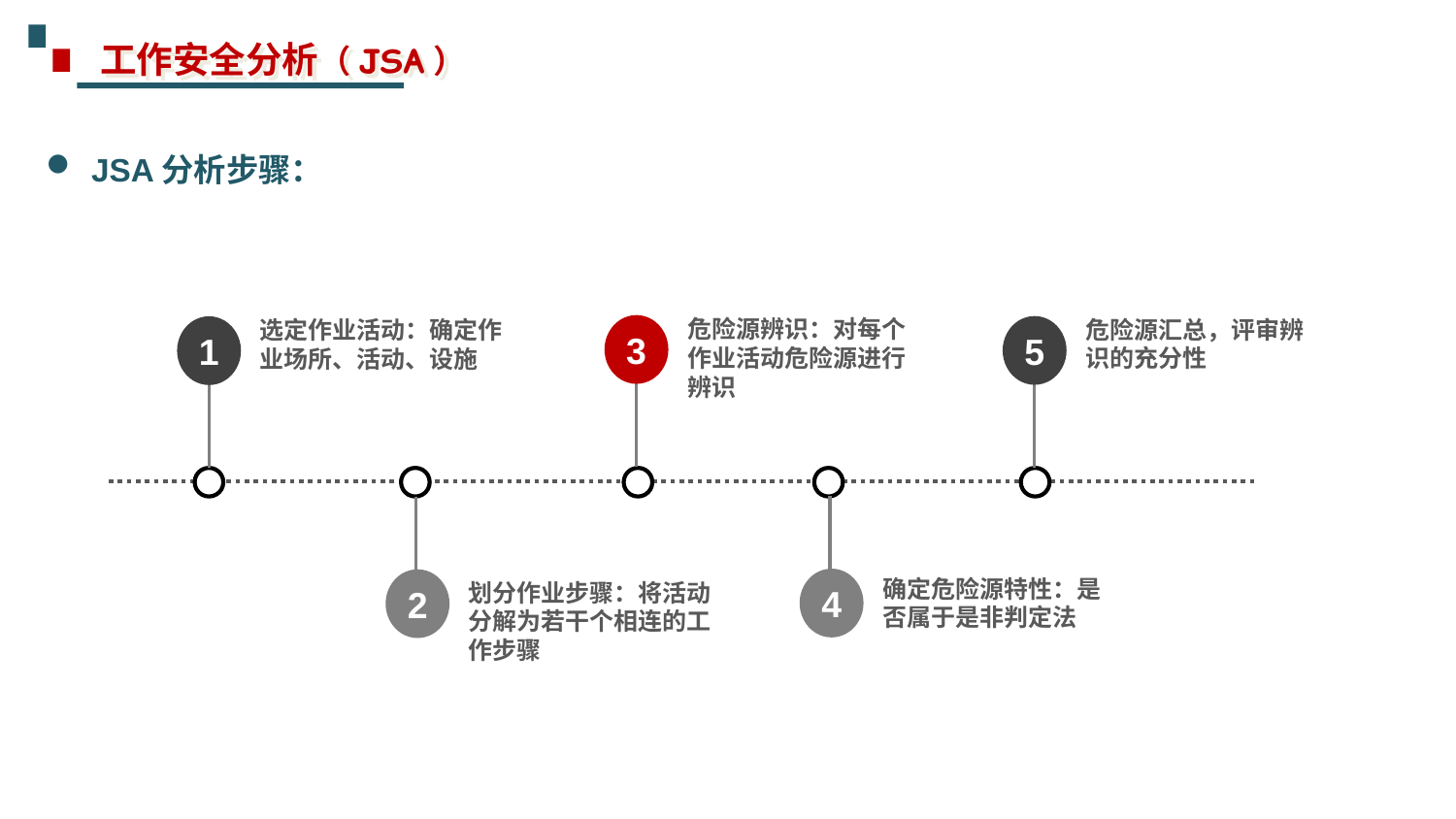

工作安全分析（JSA）

JSA分析步骤：
危险源辨识：对每个作业活动危险源进行辨识
危险源汇总，评审辨识的充分性
选定作业活动：确定作业场所、活动、设施
3
5
1

确定危险源特性：是否属于是非判定法
4
2
划分作业步骤：将活动分解为若干个相连的工作步骤
16